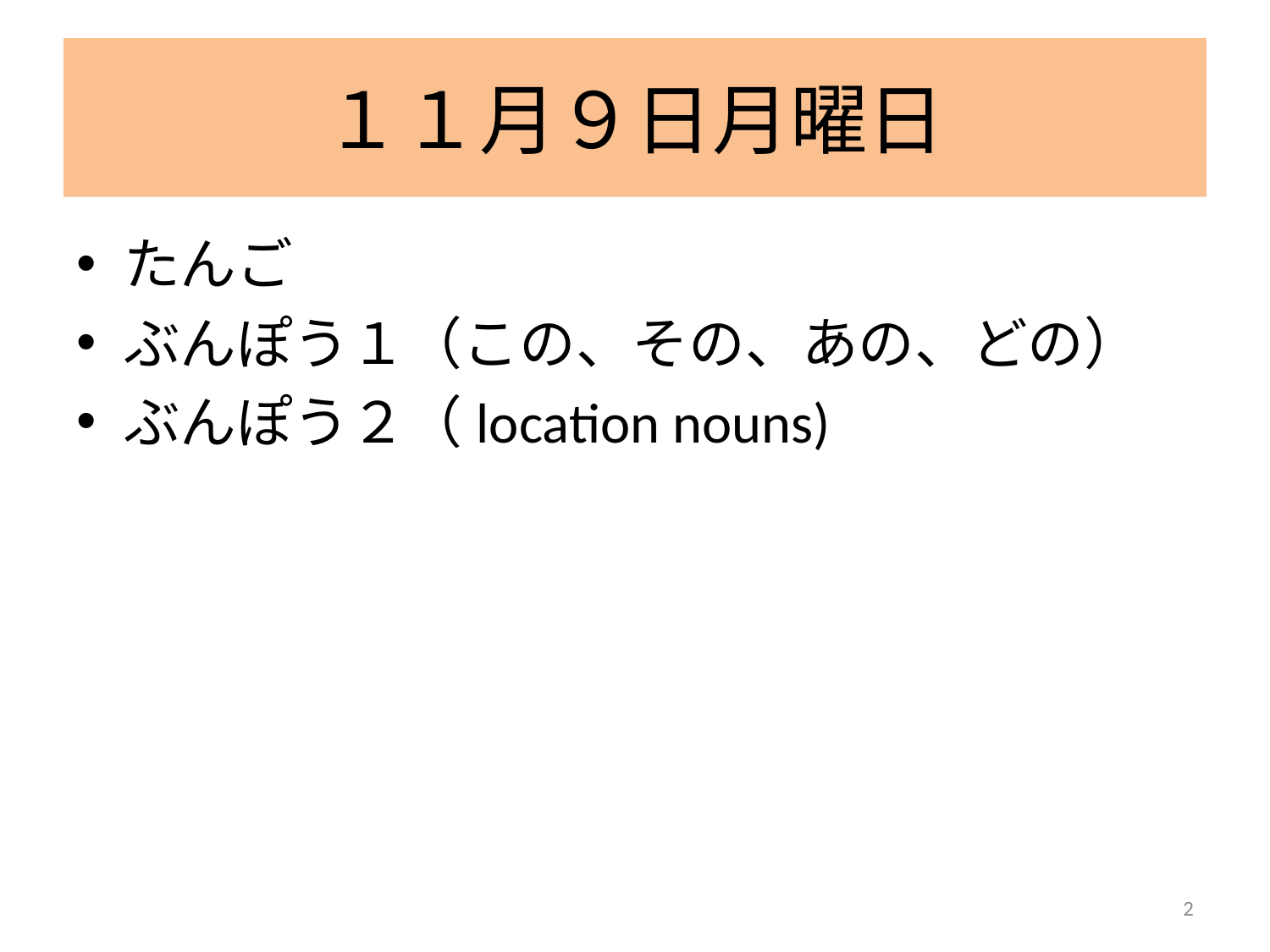

# １１月９日月曜日
たんご
ぶんぽう１（この、その、あの、どの）
ぶんぽう２（location nouns)

2